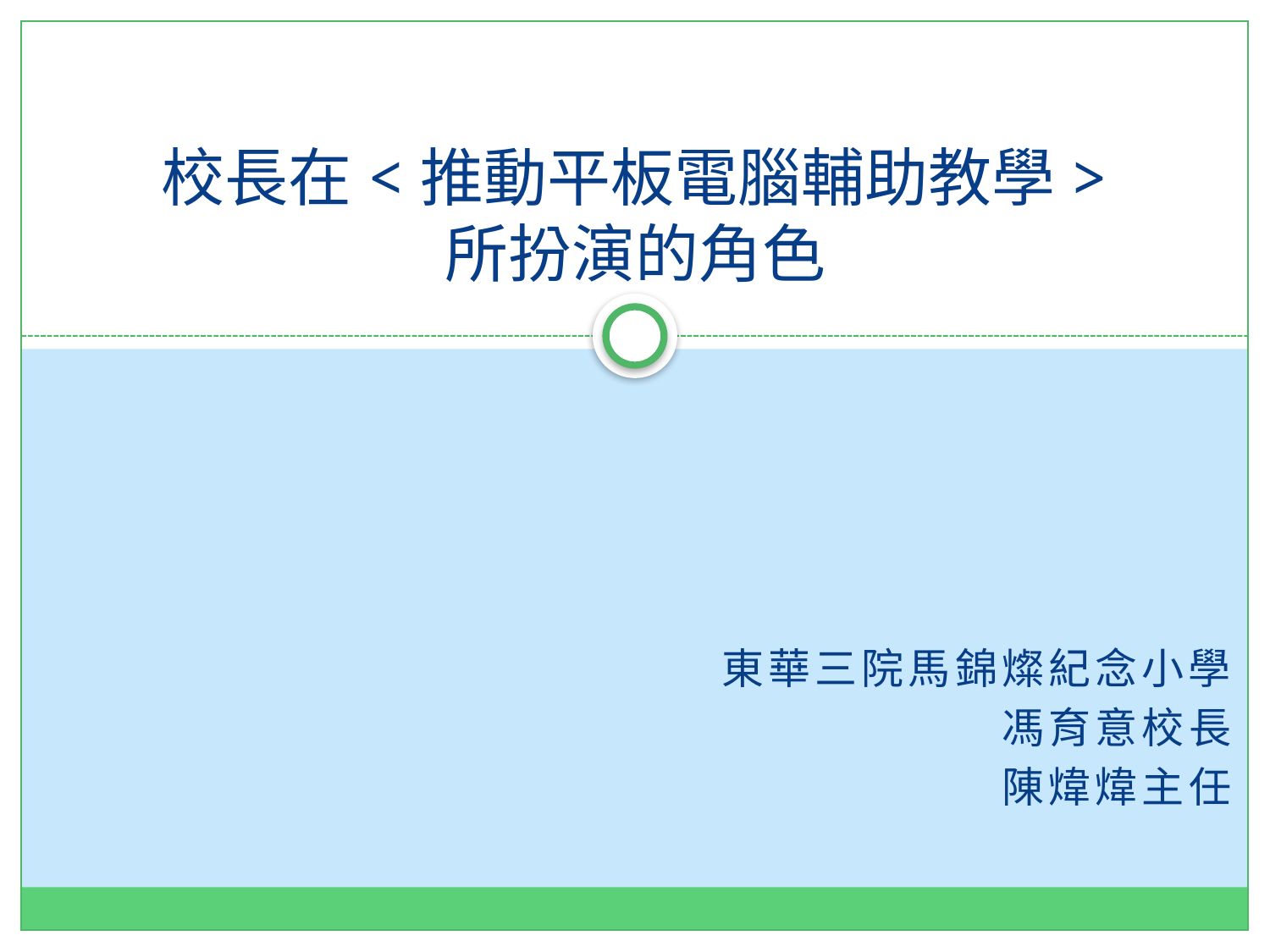

# 校長在<推動平板電腦輔助教學> 所扮演的角色
東華三院馬錦燦紀念小學
馮育意校長
陳煒煒主任